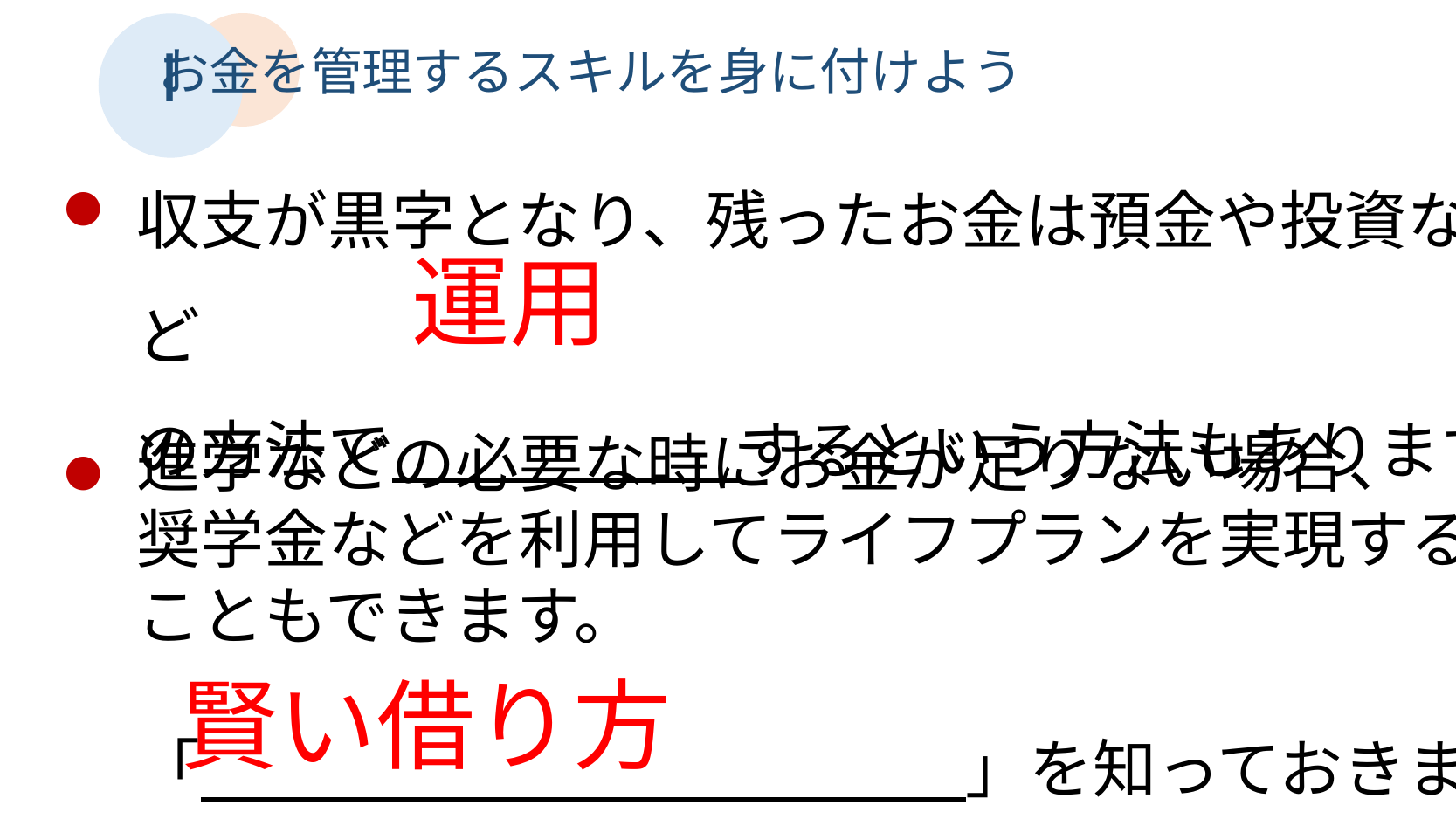

Ⅰ
お金を管理するスキルを身に付けよう
収支が黒字となり、残ったお金は預金や投資など
の方法で　　　　　  するという方法もあります。
●
運用
●
進学などの必要な時にお金が足りない場合、
奨学金などを利用してライフプランを実現する
こともできます。
「　　　　　　　　　　　　」を知っておきましょう。
賢い借り方